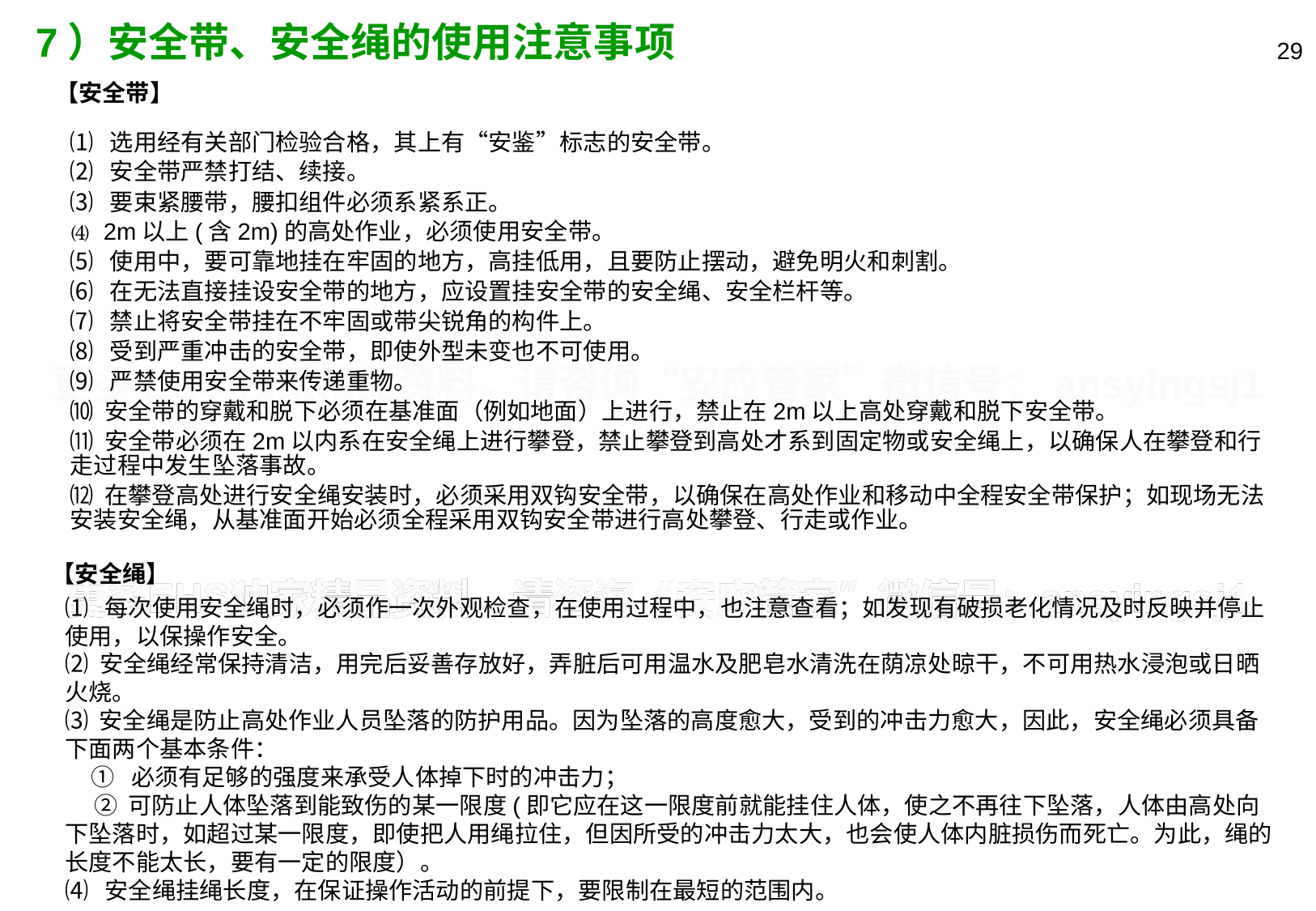

7）安全带、安全绳的使用注意事项
29
【安全带】
⑴  选用经有关部门检验合格，其上有“安鉴”标志的安全带。
⑵  安全带严禁打结、续接。
⑶  要束紧腰带，腰扣组件必须系紧系正。
⑷  2m以上(含2m)的高处作业，必须使用安全带。
⑸  使用中，要可靠地挂在牢固的地方，高挂低用，且要防止摆动，避免明火和刺割。
⑹  在无法直接挂设安全带的地方，应设置挂安全带的安全绳、安全栏杆等。
⑺  禁止将安全带挂在不牢固或带尖锐角的构件上。
⑻  受到严重冲击的安全带，即使外型未变也不可使用。
⑼  严禁使用安全带来传递重物。
⑽ 安全带的穿戴和脱下必须在基准面（例如地面）上进行，禁止在2m以上高处穿戴和脱下安全带。
⑾ 安全带必须在2m以内系在安全绳上进行攀登，禁止攀登到高处才系到固定物或安全绳上，以确保人在攀登和行走过程中发生坠落事故。
⑿ 在攀登高处进行安全绳安装时，必须采用双钩安全带，以确保在高处作业和移动中全程安全带保护；如现场无法安装安全绳，从基准面开始必须全程采用双钩安全带进行高处攀登、行走或作业。
【安全绳】
⑴  每次使用安全绳时，必须作一次外观检查，在使用过程中，也注意查看；如发现有破损老化情况及时反映并停止使用，以保操作安全。
⑵ 安全绳经常保持清洁，用完后妥善存放好，弄脏后可用温水及肥皂水清洗在荫凉处晾干，不可用热水浸泡或日晒火烧。
⑶  安全绳是防止高处作业人员坠落的防护用品。因为坠落的高度愈大，受到的冲击力愈大，因此，安全绳必须具备下面两个基本条件：
     ①  必须有足够的强度来承受人体掉下时的冲击力；
　 ②  可防止人体坠落到能致伤的某一限度(即它应在这一限度前就能挂住人体，使之不再往下坠落，人体由高处向下坠落时，如超过某一限度，即使把人用绳拉住，但因所受的冲击力太大，也会使人体内脏损伤而死亡。为此，绳的长度不能太长，要有一定的限度）。
⑷  安全绳挂绳长度，在保证操作活动的前提下，要限制在最短的范围内。